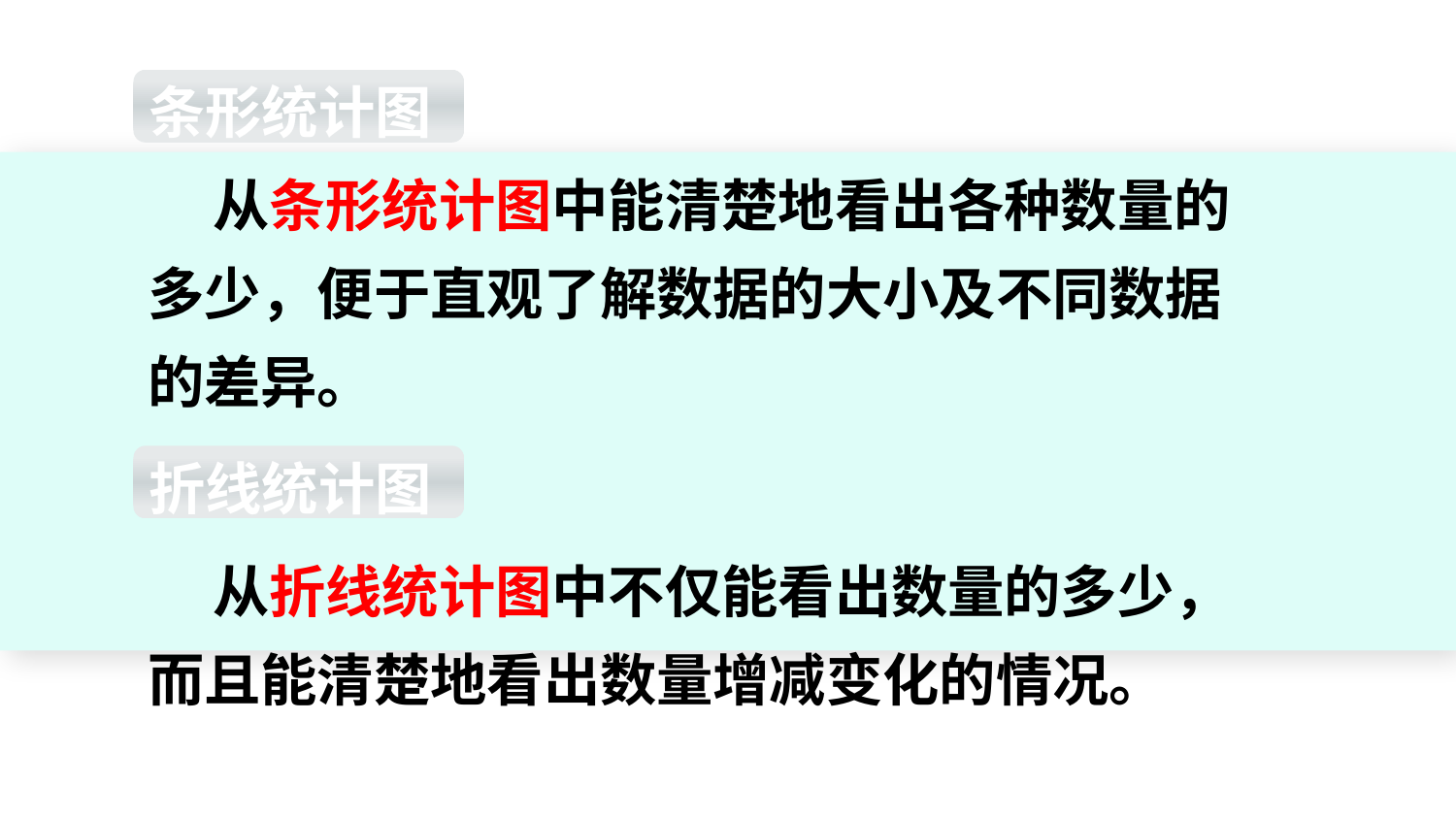

条形统计图
    从条形统计图中能清楚地看出各种数量的多少，便于直观了解数据的大小及不同数据的差异。

折线统计图
www.youyi100.com
    从折线统计图中不仅能看出数量的多少，而且能清楚地看出数量增减变化的情况。